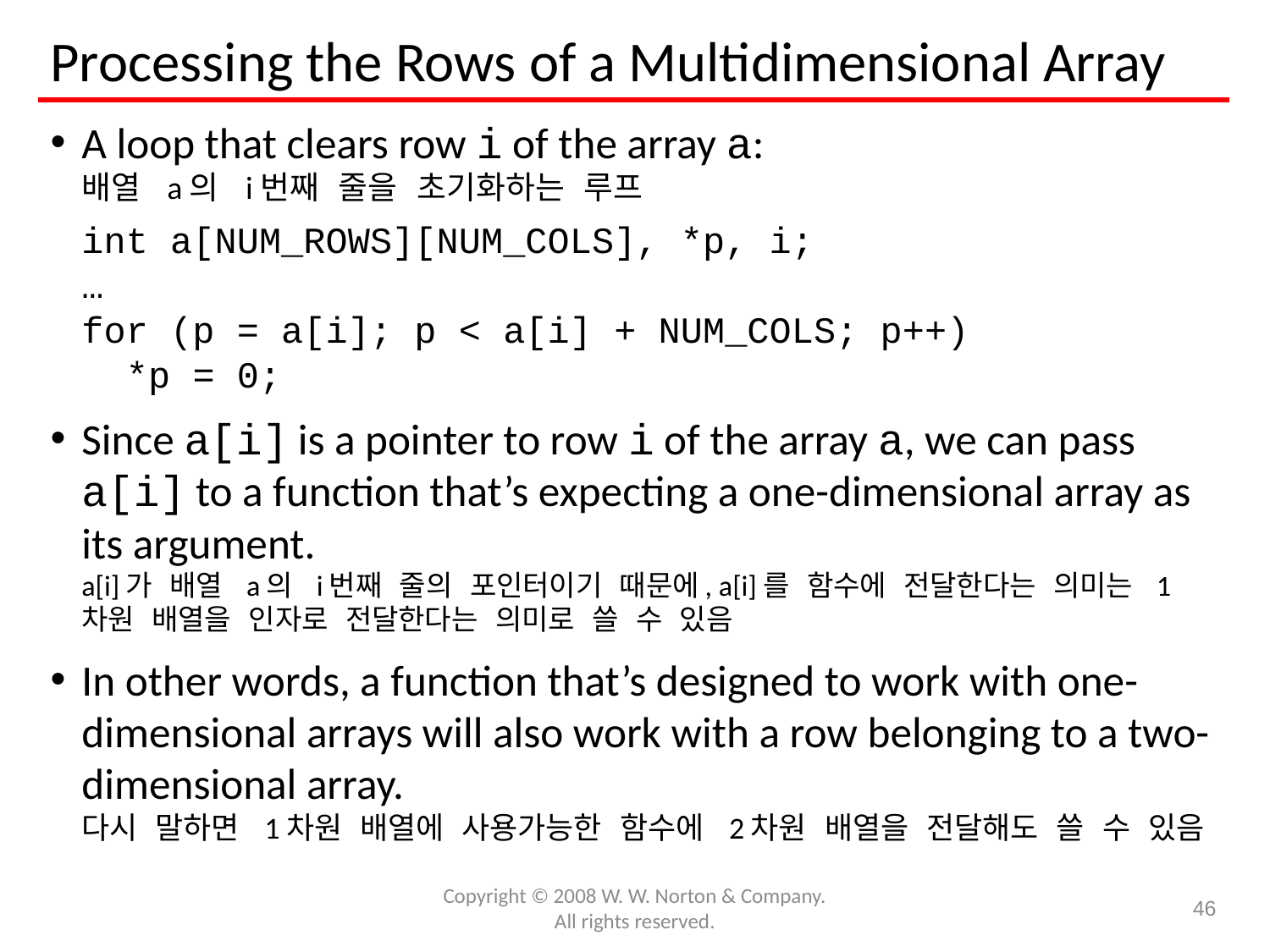

# Processing the Rows of a Multidimensional Array
A loop that clears row i of the array a:
배열 a의 i번째 줄을 초기화하는 루프
	int a[NUM_ROWS][NUM_COLS], *p, i;
	…
	for (p = a[i]; p < a[i] + NUM_COLS; p++)
	  *p = 0;
Since a[i] is a pointer to row i of the array a, we can pass a[i] to a function that’s expecting a one-dimensional array as its argument.
a[i]가 배열 a의 i번째 줄의 포인터이기 때문에, a[i]를 함수에 전달한다는 의미는 1차원 배열을 인자로 전달한다는 의미로 쓸 수 있음
In other words, a function that’s designed to work with one-dimensional arrays will also work with a row belonging to a two-dimensional array.
다시 말하면 1차원 배열에 사용가능한 함수에 2차원 배열을 전달해도 쓸 수 있음
Copyright © 2008 W. W. Norton & Company.
All rights reserved.
46